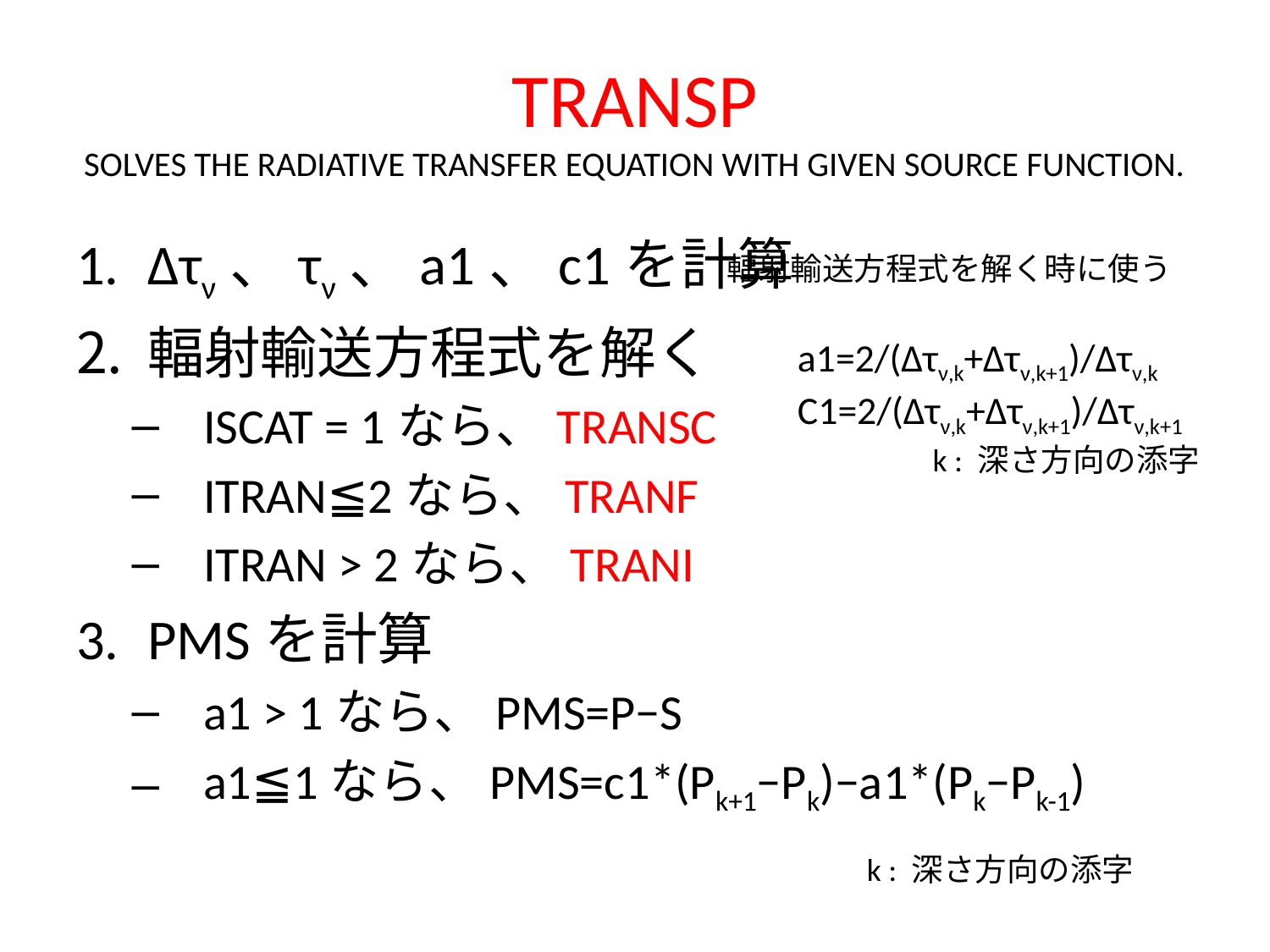

# TRANSP SOLVES THE RADIATIVE TRANSFER EQUATION WITH GIVEN SOURCE FUNCTION.
Δτν、τν、a1、c1を計算
輻射輸送方程式を解く
ISCAT = 1なら、TRANSC
ITRAN≦2なら、TRANF
ITRAN > 2なら、TRANI
PMSを計算
a1 > 1なら、PMS=P−S
a1≦1なら、PMS=c1*(Pk+1−Pk)−a1*(Pk−Pk-1)

輻射輸送方程式を解く時に使う
a1=2/(Δτν,k+Δτν,k+1)/Δτν,k
C1=2/(Δτν,k+Δτν,k+1)/Δτν,k+1
k : 深さ方向の添字
k : 深さ方向の添字